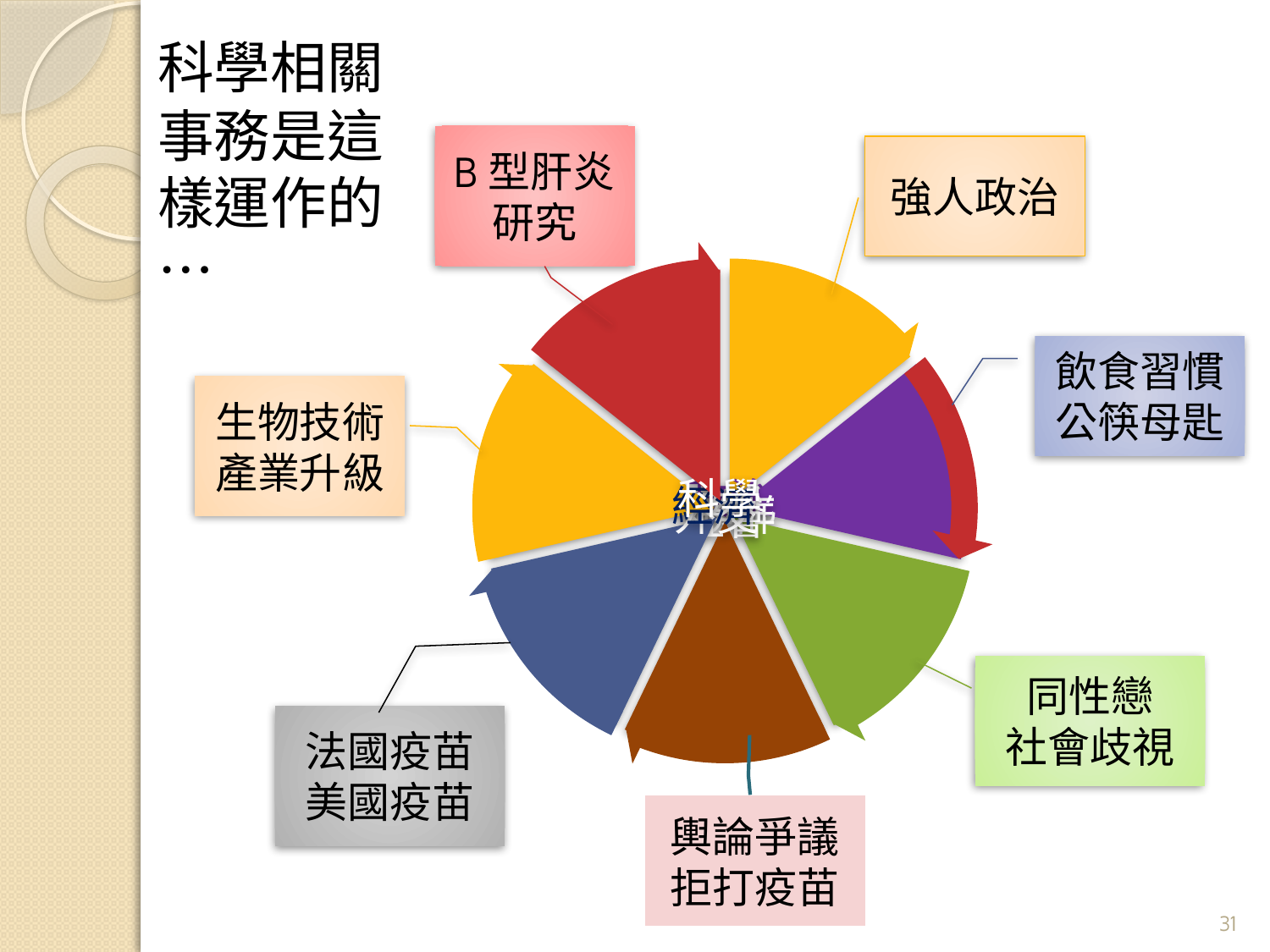

科學相關事務是這樣運作的…
B型肝炎研究
強人政治
政治
文化
族群
社會
外交
經濟
科學
飲食習慣
公筷母匙
生物技術產業升級
同性戀
社會歧視
法國疫苗美國疫苗
輿論爭議拒打疫苗
31